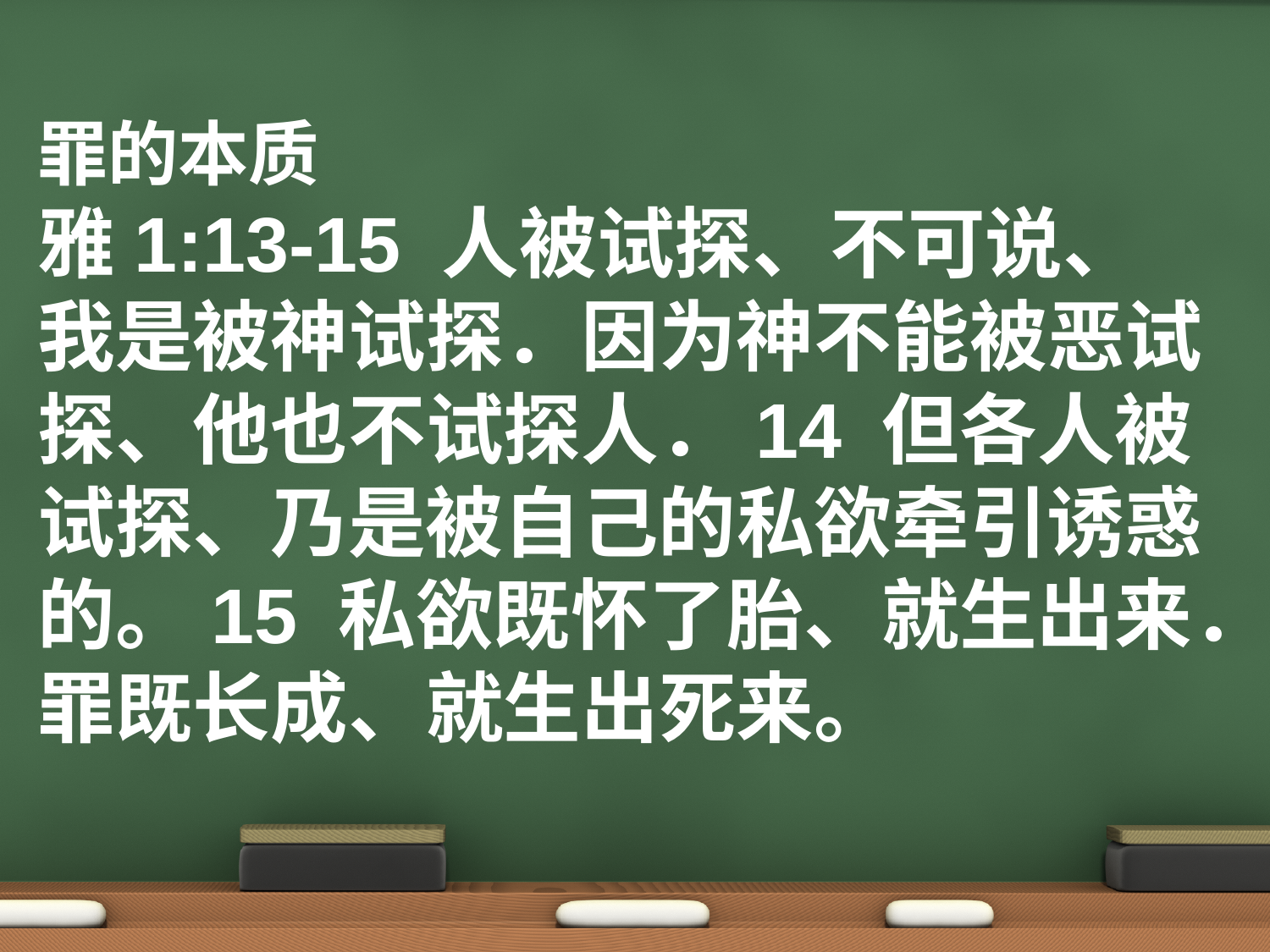

罪的本质
雅1:13-15 人被试探、不可说、我是被神试探．因为神不能被恶试探、他也不试探人．14 但各人被试探、乃是被自己的私欲牵引诱惑的。15 私欲既怀了胎、就生出来．罪既长成、就生出死来。